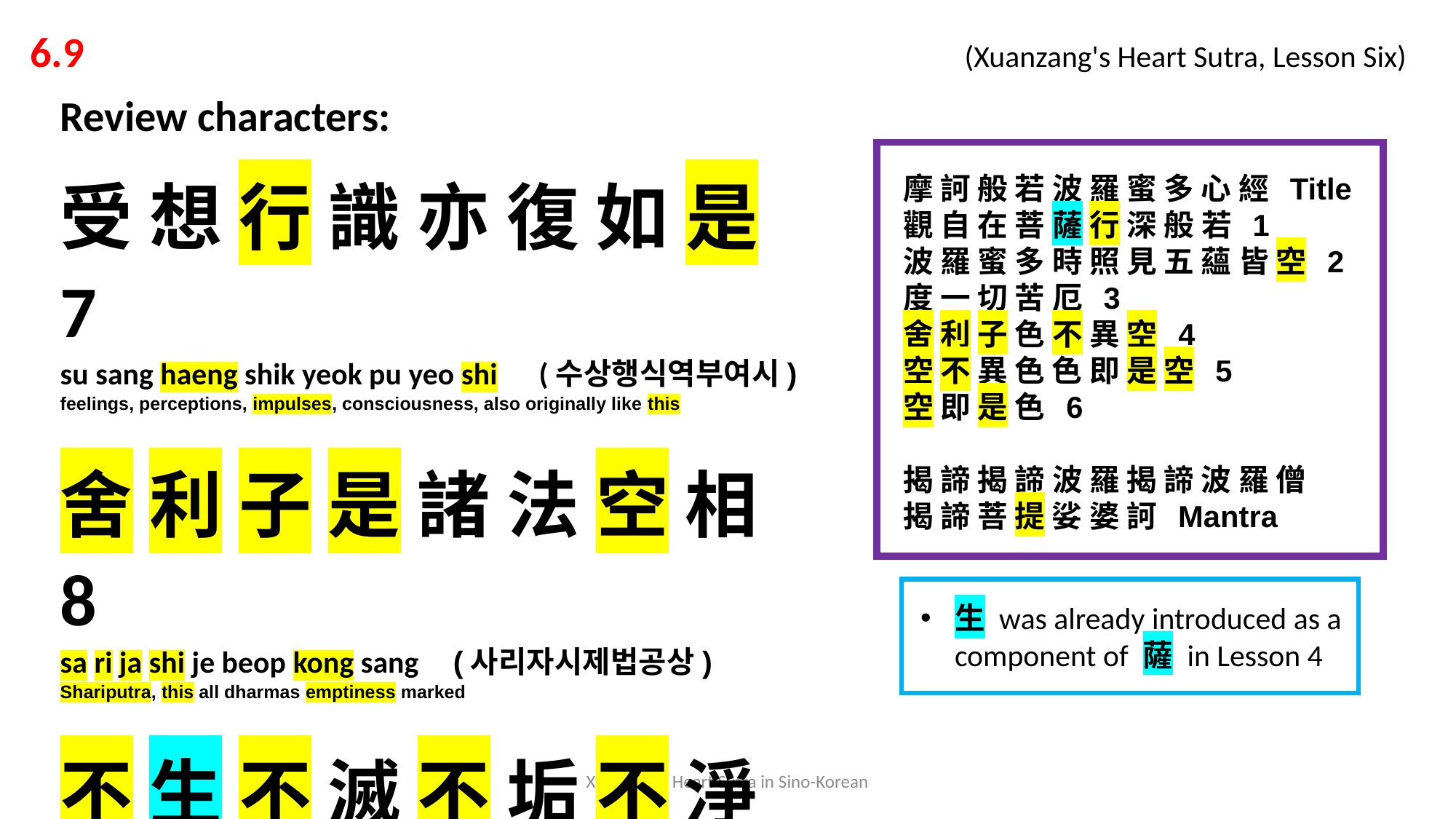

6.9  			  			                             (Xuanzang's Heart Sutra, Lesson Six)
Review characters:

受 想 行 識 亦 復 如 是  7
su sang haeng shik yeok pu yeo shi      (수상행식역부여시)
feelings, perceptions, impulses, consciousness, also originally like this

舍 利 子 是 諸 法 空 相  8
sa ri ja shi je beop kong sang     (사리자시제법공상)
Shariputra, this all dharmas emptiness marked

不 生 不 滅 不 垢 不 淨  9
bul saeng bul myeol bul gu bu jeong   (불생불멸불구부정)
not born, not destroyed, not tainted, not pure

摩 訶 般 若 波 羅 蜜 多 心 經  Title
觀 自 在 菩 薩 行 深 般 若  1
波 羅 蜜 多 時 照 見 五 蘊 皆 空  2
度 一 切 苦 厄  3
舍 利 子 色 不 異 空  4
空 不 異 色 色 即 是 空  5
空 即 是 色  6

揭 諦 揭 諦 波 羅 揭 諦 波 羅 僧
揭 諦 菩 提 娑 婆 訶  Mantra

生 was already introduced as a component of 薩 in Lesson 4
Xuanzang's Heart Sutra in Sino-Korean